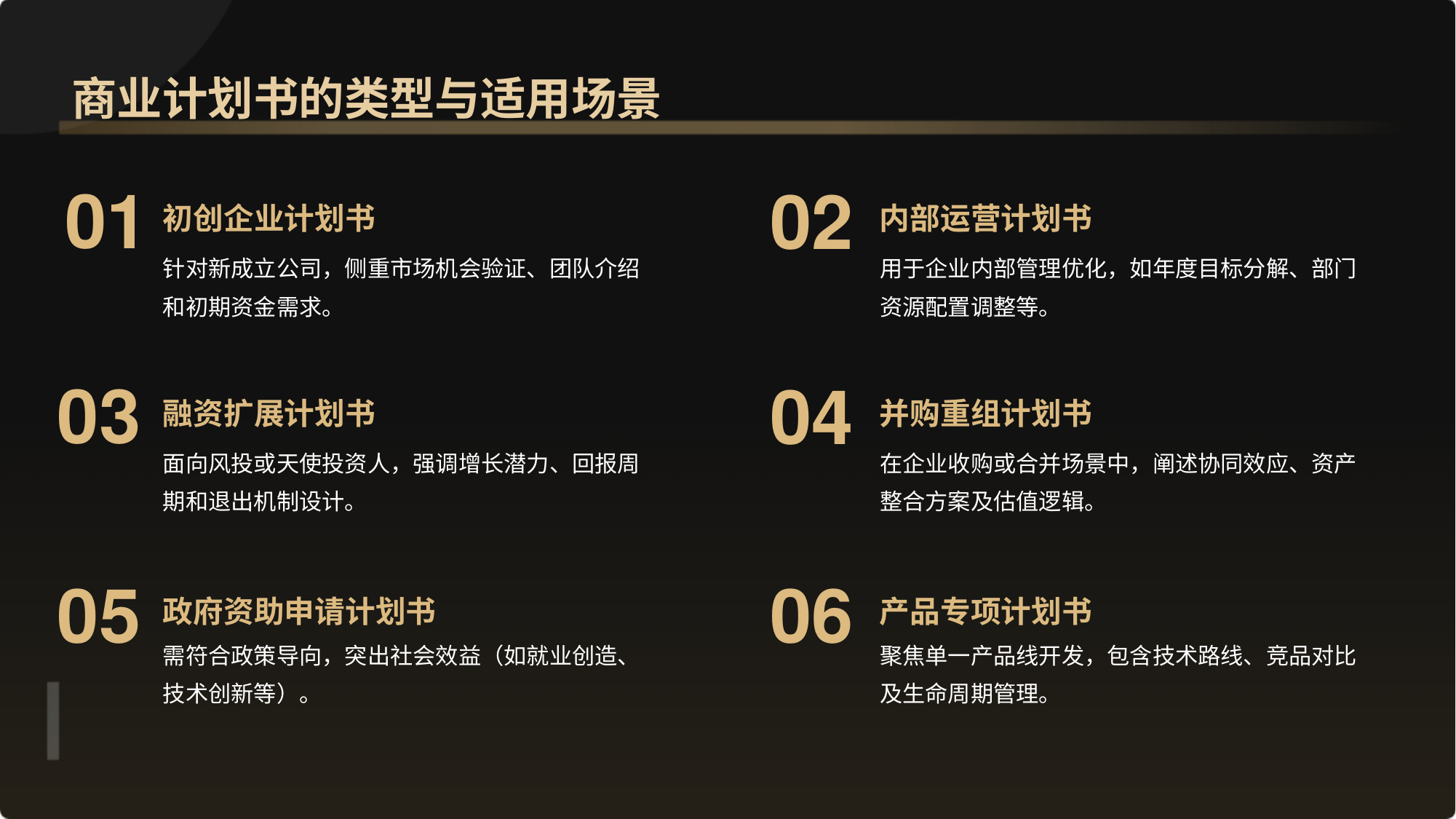

商业计划书的类型与适用场景
初创企业计划书
内部运营计划书
01
02
针对新成立公司，侧重市场机会验证、团队介绍和初期资金需求。
用于企业内部管理优化，如年度目标分解、部门资源配置调整等。
融资扩展计划书
并购重组计划书
03
04
面向风投或天使投资人，强调增长潜力、回报周期和退出机制设计。
在企业收购或合并场景中，阐述协同效应、资产整合方案及估值逻辑。
政府资助申请计划书
产品专项计划书
05
06
需符合政策导向，突出社会效益（如就业创造、技术创新等）。
聚焦单一产品线开发，包含技术路线、竞品对比及生命周期管理。